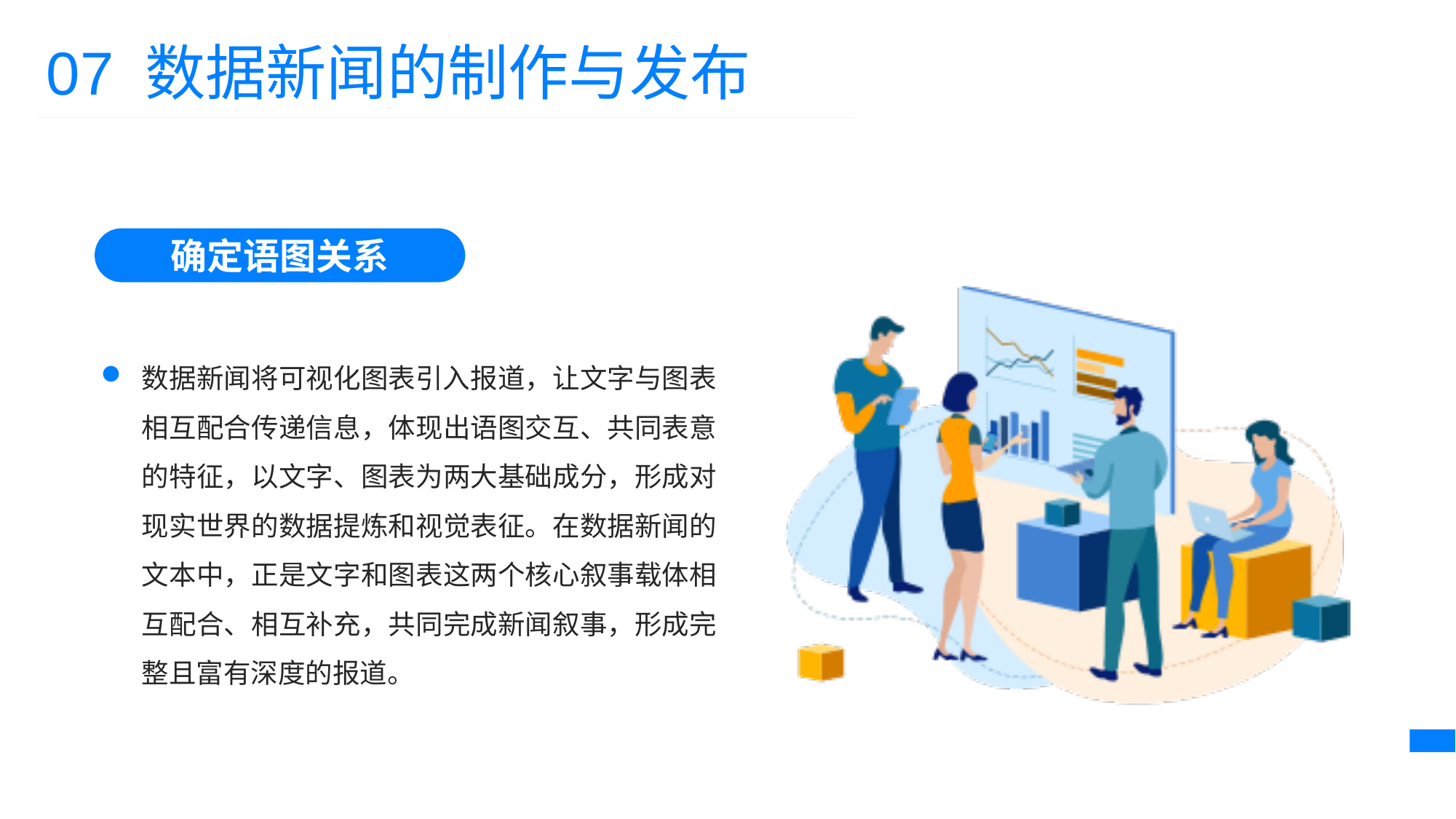

07 数据新闻的制作与发布
确定语图关系

数据新闻将可视化图表引入报道，让文字与图表相互配合传递信息，体现出语图交互、共同表意的特征，以文字、图表为两大基础成分，形成对现实世界的数据提炼和视觉表征。在数据新闻的文本中，正是文字和图表这两个核心叙事载体相互配合、相互补充，共同完成新闻叙事，形成完整且富有深度的报道。